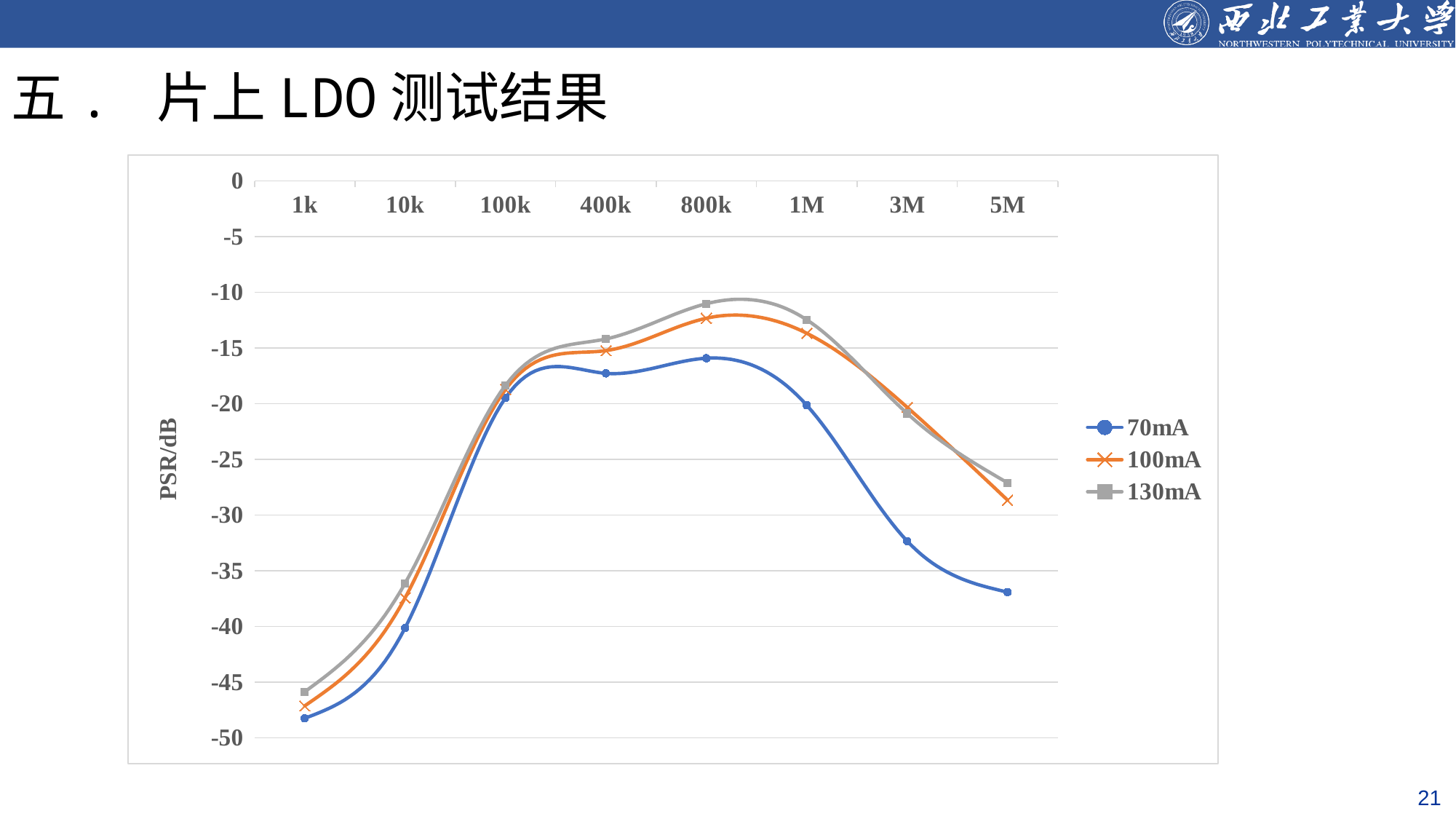

# 五. 片上LDO测试结果

### Chart

| Category | 70mA | 100mA | 130mA |
|---|---|---|---|
| 1k | -48.24 | -47.12 | -45.86 |
| 10k | -40.13 | -37.43 | -36.12 |
| 100k | -19.46 | -18.71 | -18.34 |
| 400k | -17.27 | -15.23 | -14.18 |
| 800k | -15.91 | -12.32 | -11.02 |
| 1M | -20.13 | -13.67 | -12.46 |
| 3M | -32.33 | -20.32 | -20.87 |
| 5M | -36.91 | -28.65 | -27.1 |
21